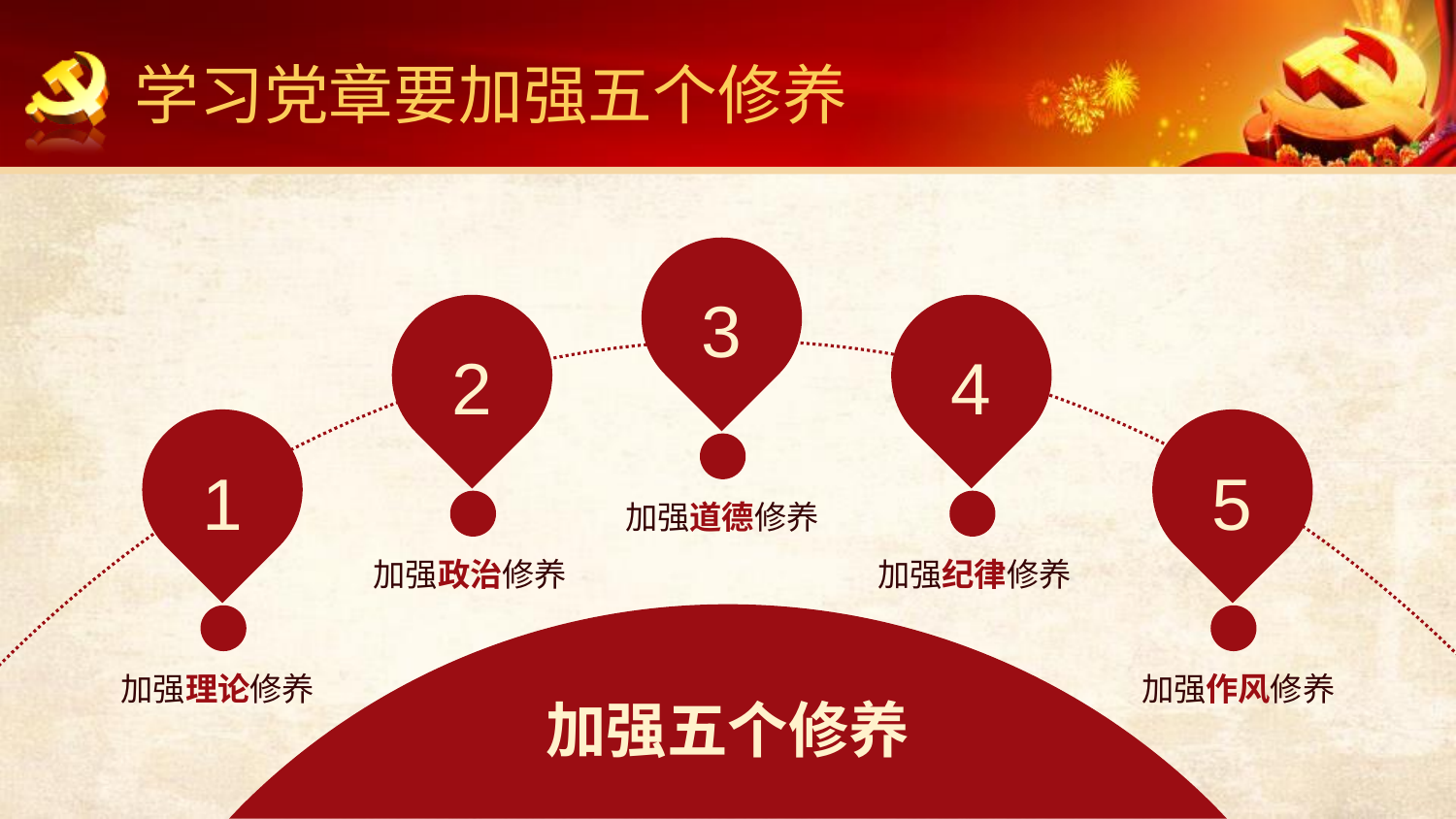

学习党章要加强五个修养

3

加强道德修养

2

加强政治修养

4

加强纪律修养

1

加强理论修养

5

加强作风修养

加强五个修养